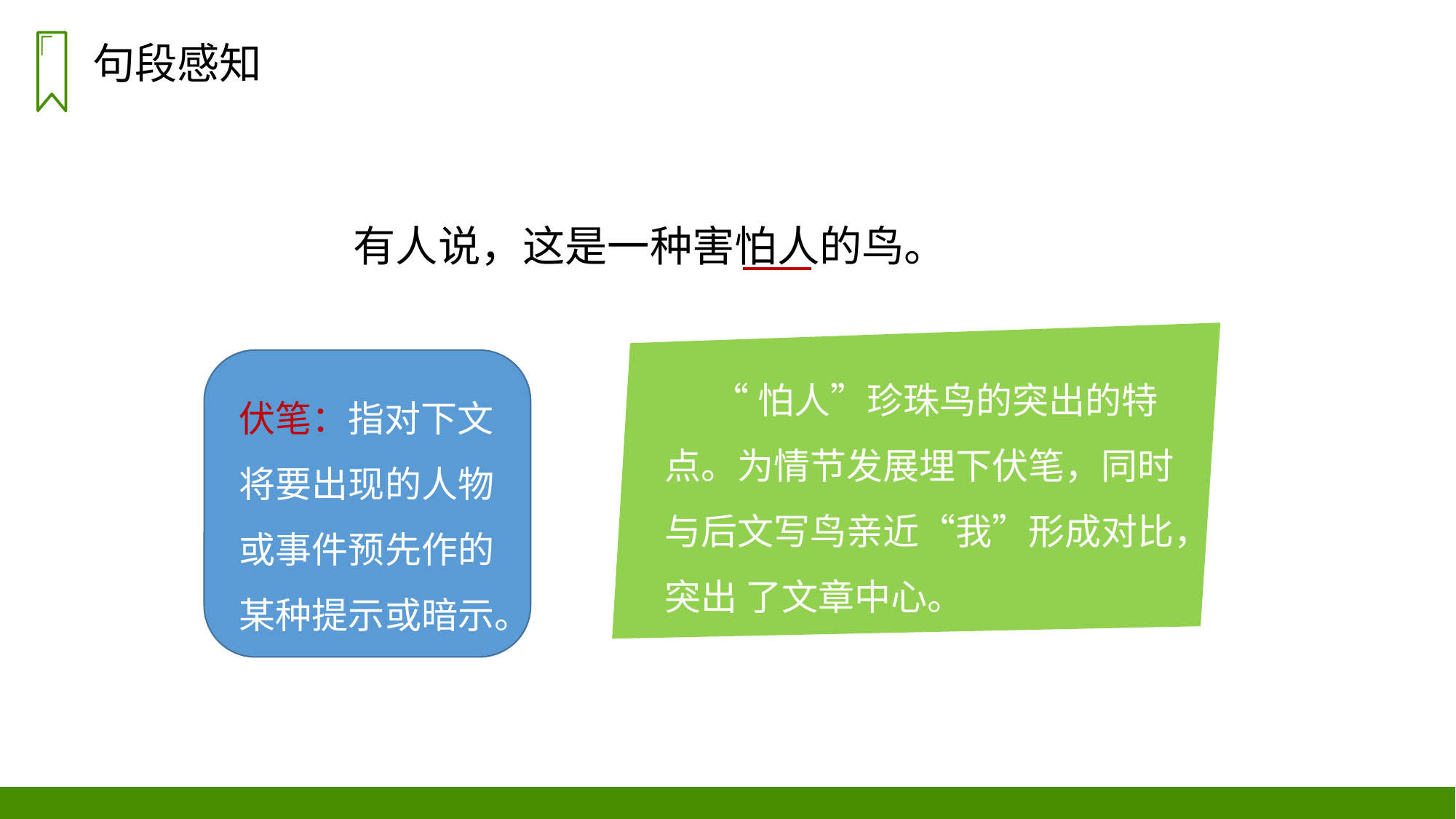

句段感知
有人说，这是一种害怕人的鸟。

      “怕人”珍珠鸟的突出的特点。为情节发展埋下伏笔，同时与后文写鸟亲近“我”形成对比，突出 了文章中心。

伏笔：指对下文将要出现的人物或事件预先作的某种提示或暗示。